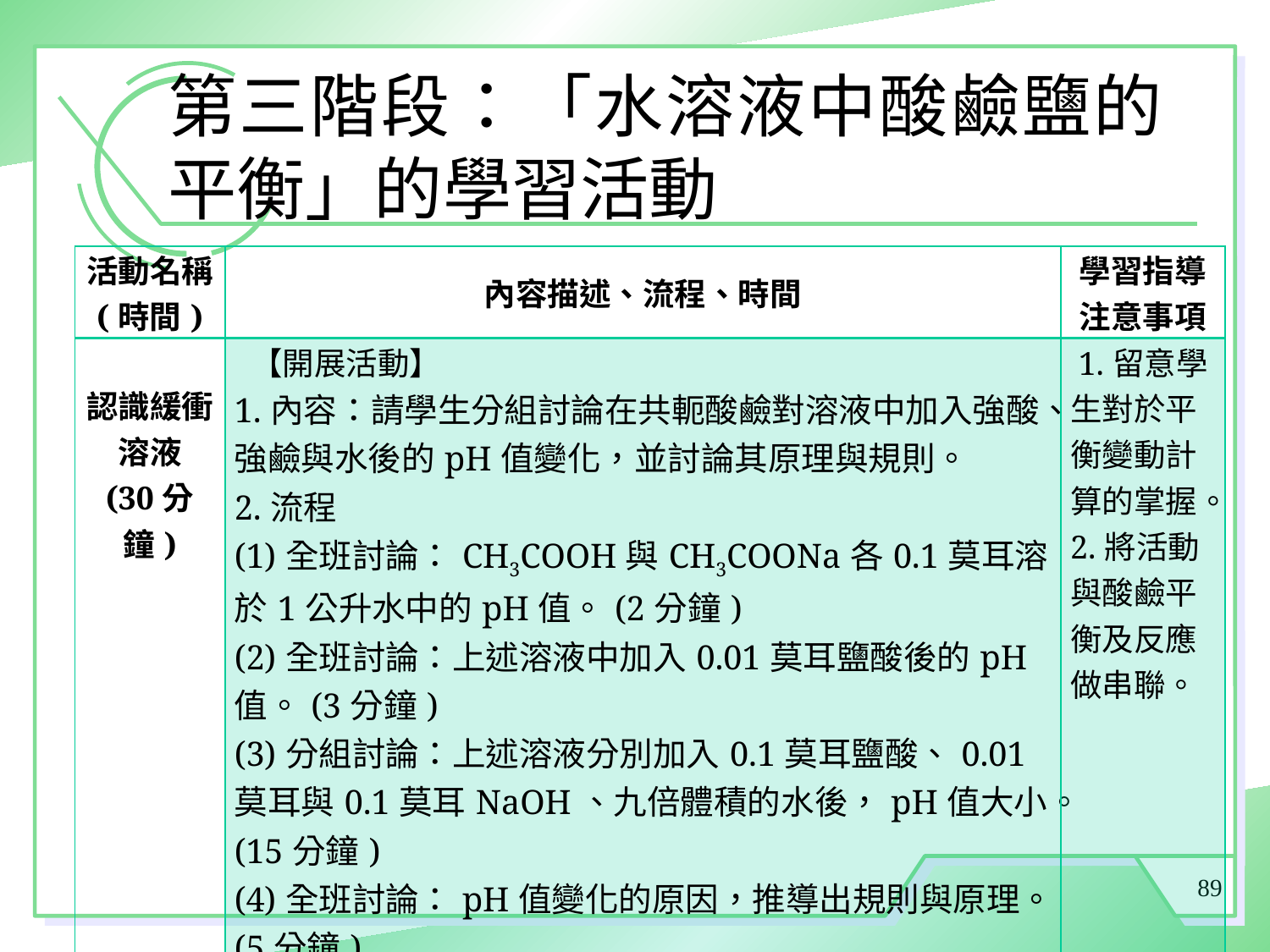

# 第三階段：「水溶液中酸鹼鹽的平衡」的學習活動
| 活動名稱 (時間) | 內容描述、流程、時間 | 學習指導 注意事項 |
| --- | --- | --- |
| 認識緩衝溶液 (30分鐘) | 【開展活動】 1.內容：請學生分組討論在共軛酸鹼對溶液中加入強酸、強鹼與水後的pH值變化，並討論其原理與規則。 2.流程 (1)全班討論：CH3COOH與CH3COONa各0.1莫耳溶於1公升水中的pH值。(2分鐘) (2)全班討論：上述溶液中加入0.01莫耳鹽酸後的pH值。(3分鐘) (3)分組討論：上述溶液分別加入0.1莫耳鹽酸、0.01莫耳與0.1莫耳NaOH、九倍體積的水後，pH值大小。(15分鐘) (4)全班討論：pH值變化的原因，推導出規則與原理。(5分鐘) 3.學生活動：參與小組與全班討論。 | 1.留意學生對於平衡變動計算的掌握。 2.將活動與酸鹼平衡及反應做串聯。 |
89